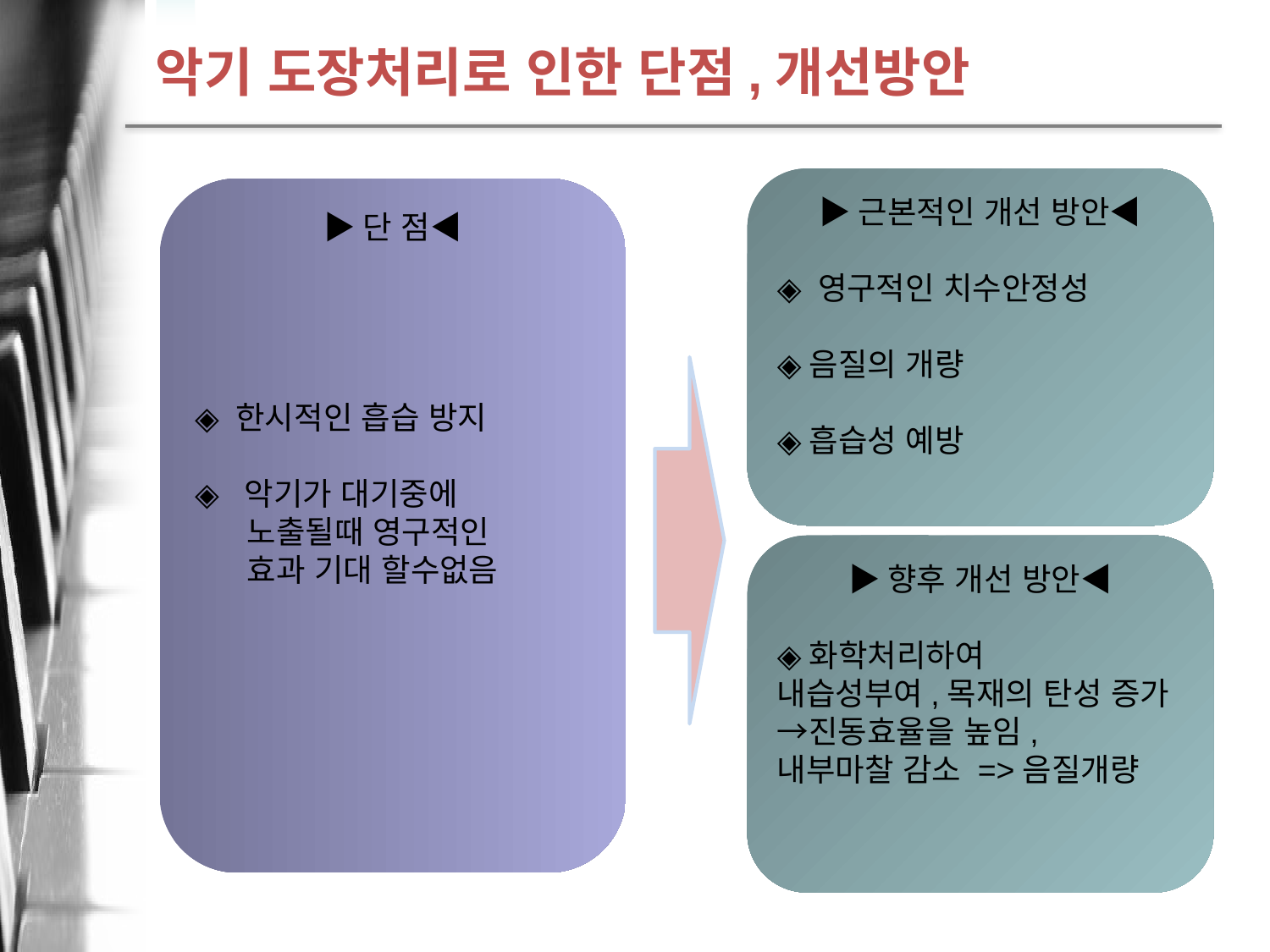

악기 도장처리로 인한 단점,개선방안
▶근본적인 개선 방안◀

◈ 영구적인 치수안정성

◈음질의 개량

◈흡습성 예방

▶단 점◀

◈ 한시적인 흡습 방지

◈  악기가 대기중에
     노출될때 영구적인
     효과 기대 할수없음

▶향후 개선 방안◀

◈화학처리하여
내습성부여,목재의 탄성 증가→진동효율을 높임,
내부마찰 감소 =>음질개량